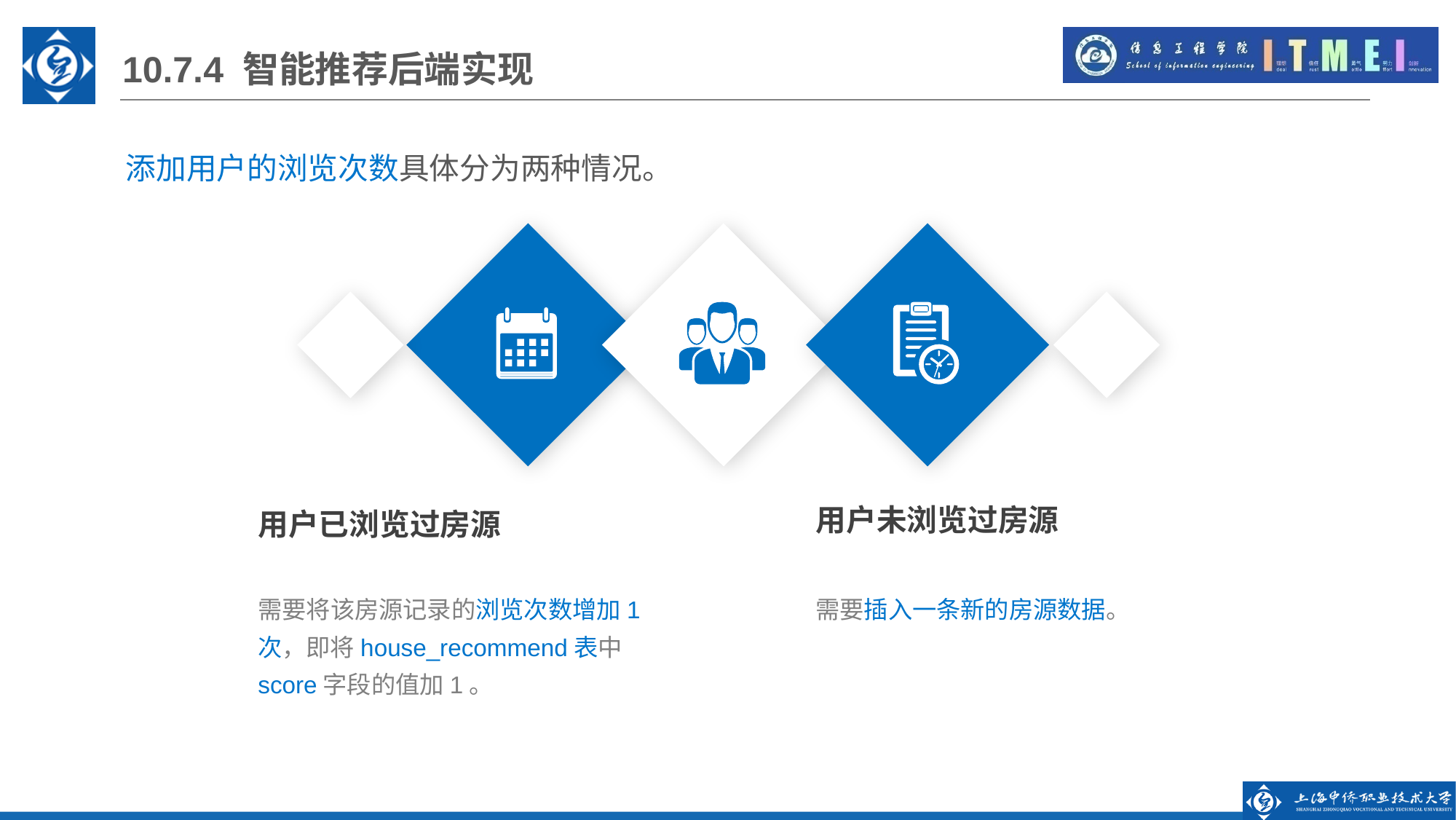

10.7.4 智能推荐后端实现
添加用户的浏览次数具体分为两种情况。

用户未浏览过房源
需要插入一条新的房源数据。
用户已浏览过房源
需要将该房源记录的浏览次数增加1次，即将house_recommend表中score字段的值加1。